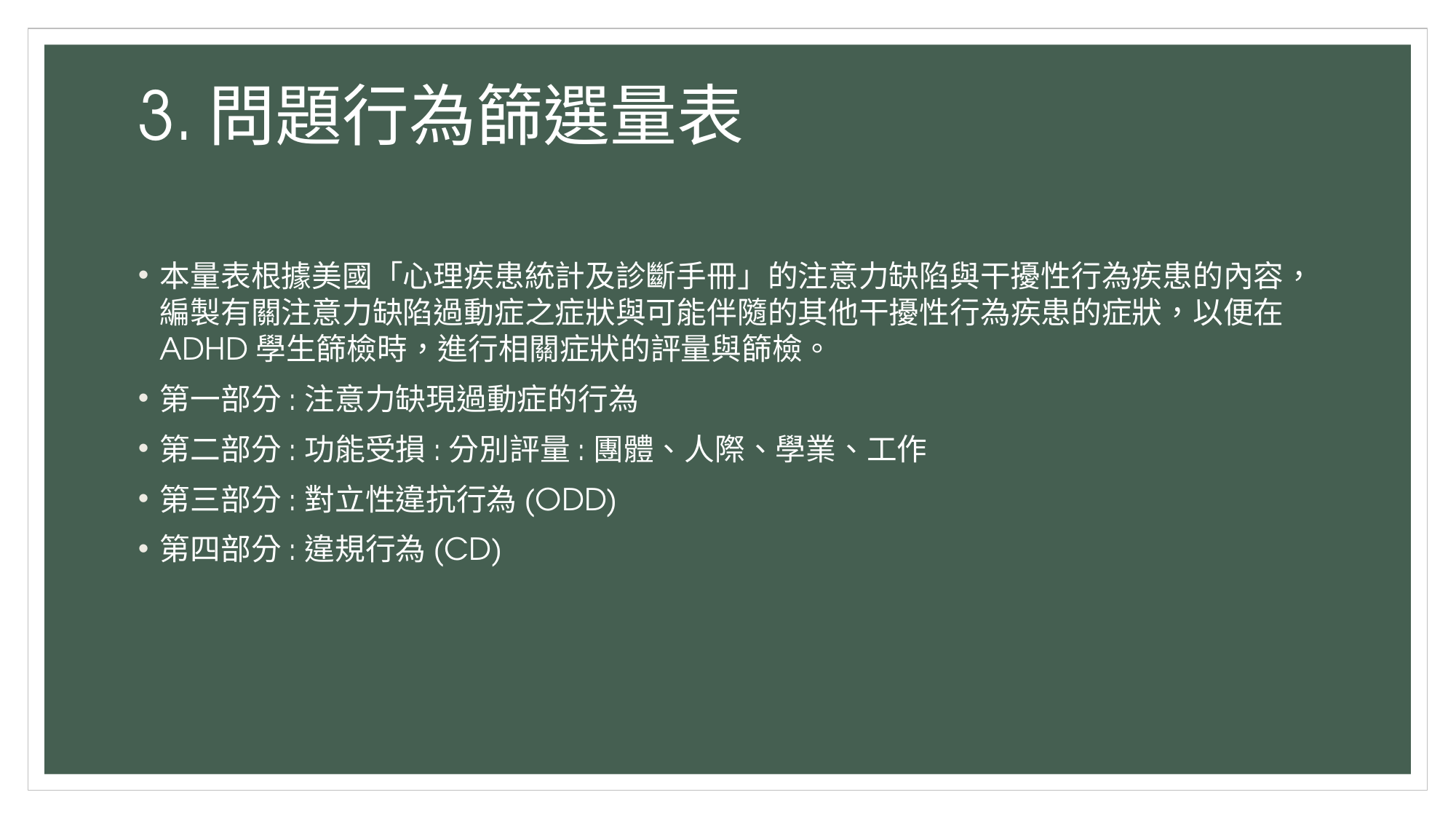

# 3.問題行為篩選量表
本量表根據美國「心理疾患統計及診斷手冊」的注意力缺陷與干擾性行為疾患的內容，編製有關注意力缺陷過動症之症狀與可能伴隨的其他干擾性行為疾患的症狀，以便在ADHD學生篩檢時，進行相關症狀的評量與篩檢。
第一部分:注意力缺現過動症的行為
第二部分:功能受損:分別評量:團體、人際、學業、工作
第三部分:對立性違抗行為(ODD)
第四部分:違規行為(CD)